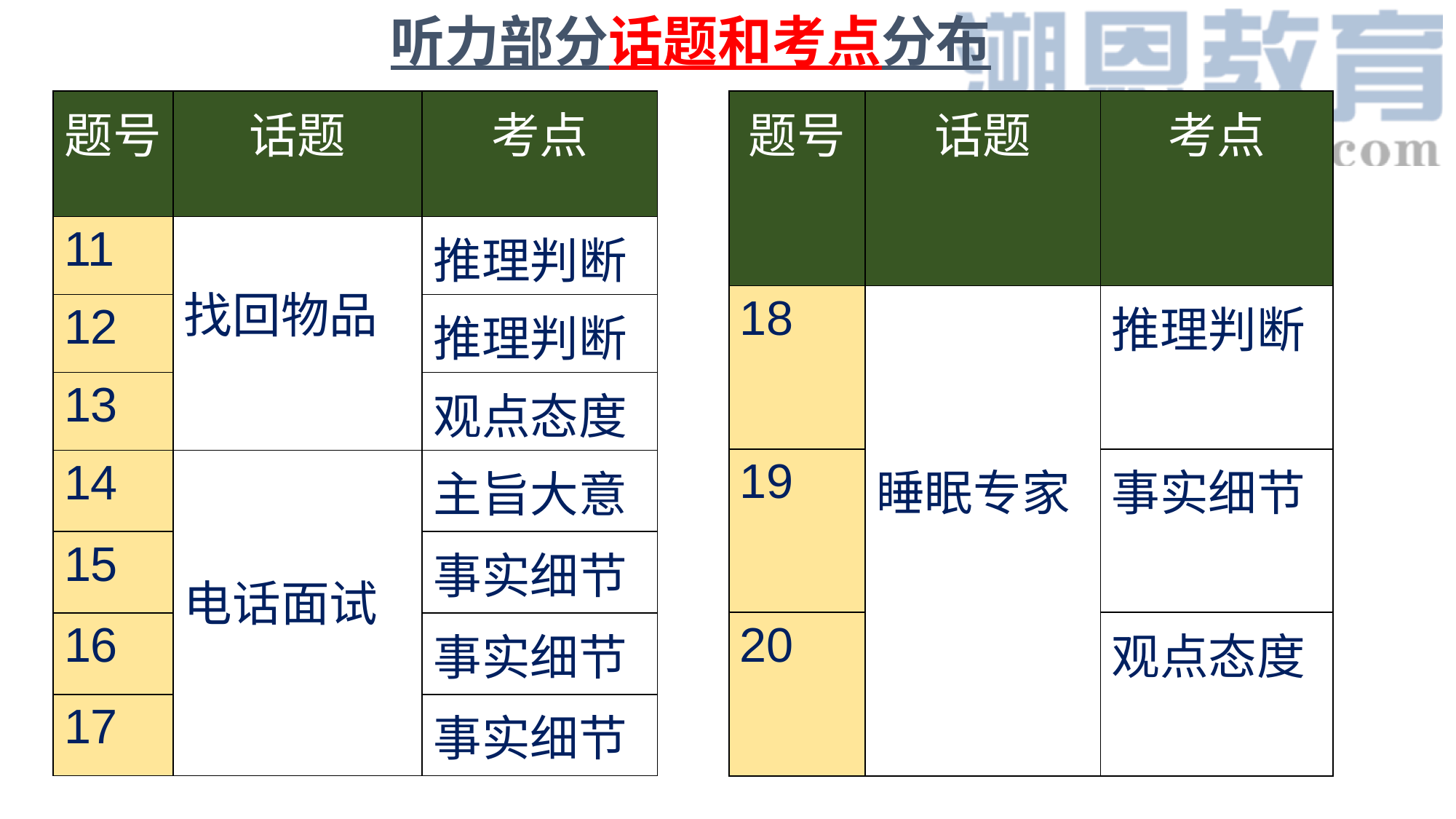

听力部分话题和考点分布
| 题号 | 话题 | 考点 |
| --- | --- | --- |
| 18 | 睡眠专家 | 推理判断 |
| 19 |  | 事实细节 |
| 20 |  | 观点态度 |
| 题号 | 话题 | 考点 |
| --- | --- | --- |
| 11 | 找回物品 | 推理判断 |
| 12 |  | 推理判断 |
| 13 |  | 观点态度 |
| 14 | 电话面试 | 主旨大意 |
| 15 |  | 事实细节 |
| 16 |  | 事实细节 |
| 17 |  | 事实细节 |